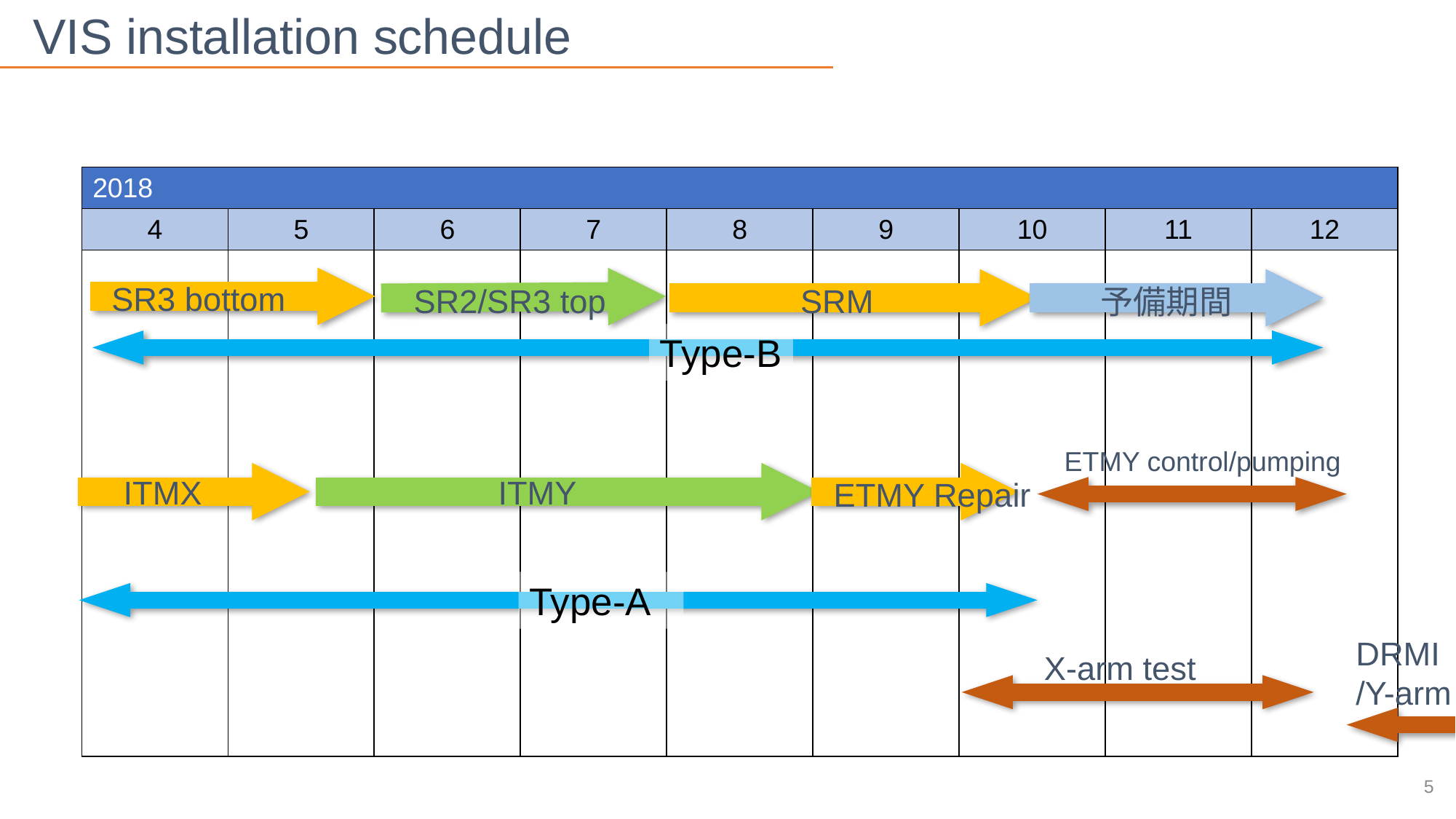

# VIS installation schedule
| 2018 |  |  |  |  |  |  |  |  |
| --- | --- | --- | --- | --- | --- | --- | --- | --- |
| 4 | 5 | 6 | 7 | 8 | 9 | 10 | 11 | 12 |
|  |  |  |  |  |  |  |  |  |
SR3 bottom
SRM
SR2/SR3 top
予備期間
Type-B
ETMY control/pumping
ITMX
ITMY
ETMY Repair
Type-A
X-arm test
DRMI
/Y-arm
5